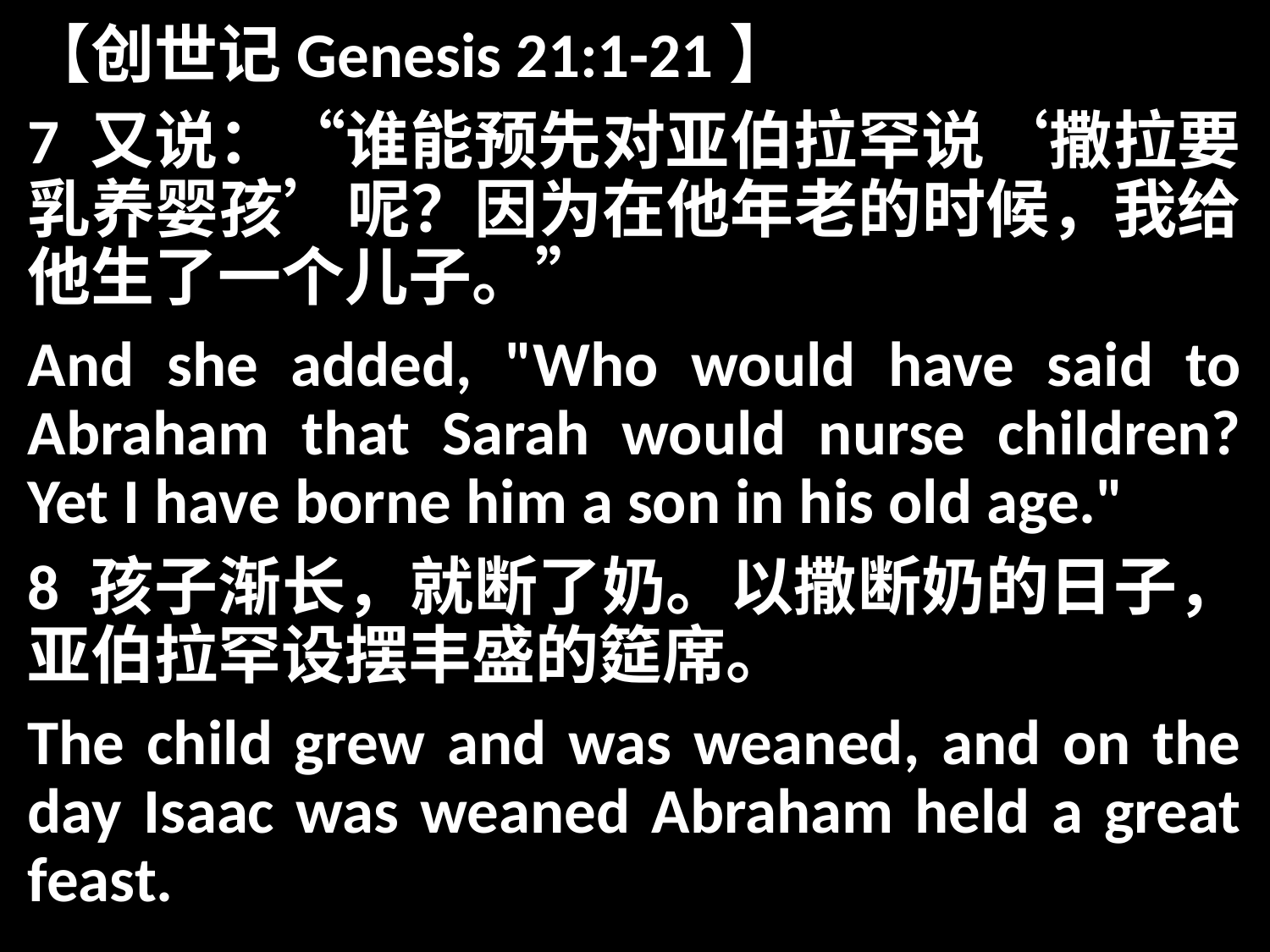

【创世记Genesis 21:1-21】
7 又说：“谁能预先对亚伯拉罕说‘撒拉要乳养婴孩’呢？因为在他年老的时候，我给他生了一个儿子。”
And she added, "Who would have said to Abraham that Sarah would nurse children? Yet I have borne him a son in his old age."
8 孩子渐长，就断了奶。以撒断奶的日子，亚伯拉罕设摆丰盛的筵席。
The child grew and was weaned, and on the day Isaac was weaned Abraham held a great feast.